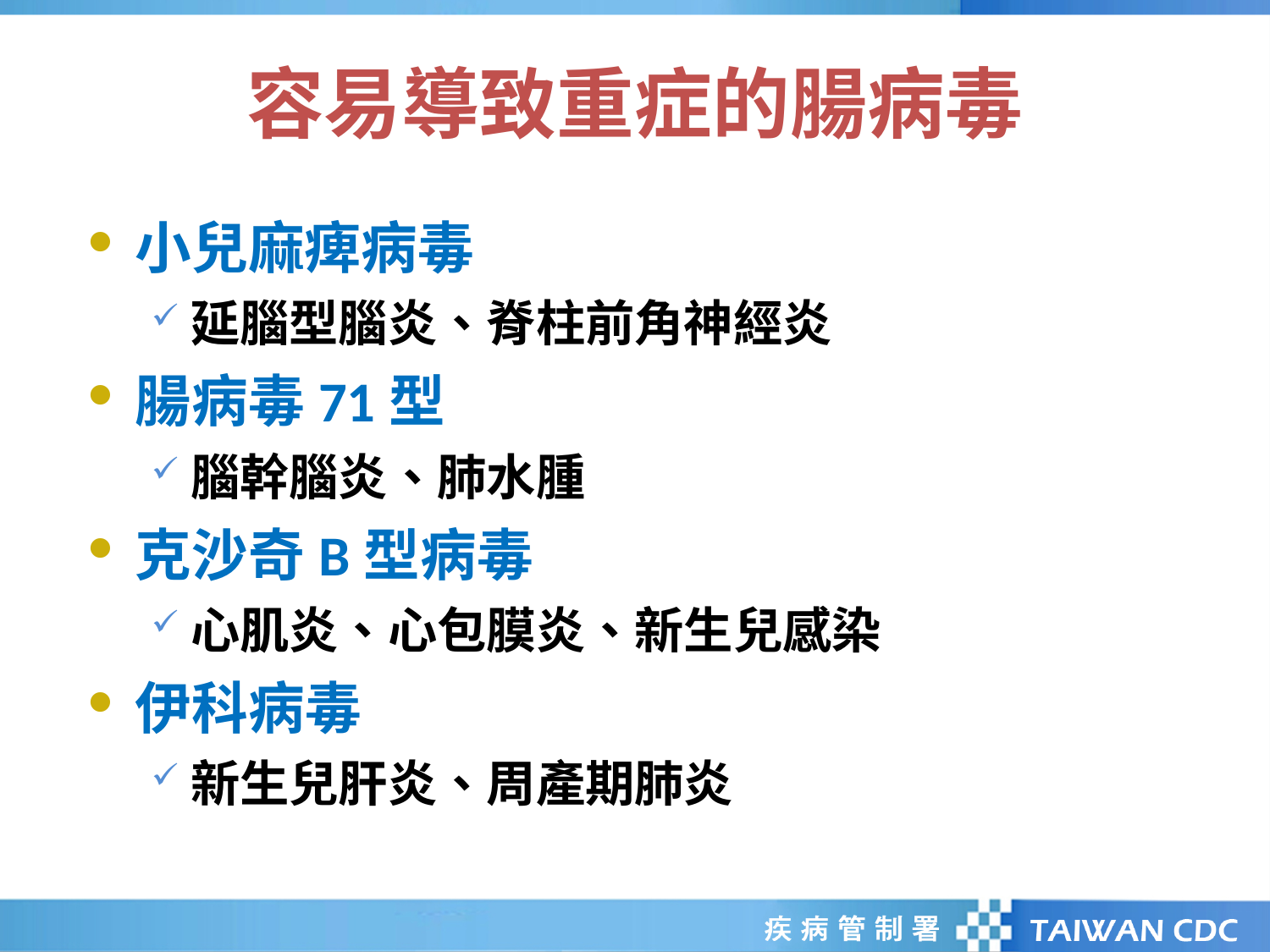

# 容易導致重症的腸病毒
小兒麻痺病毒
延腦型腦炎、脊柱前角神經炎
腸病毒71型
腦幹腦炎、肺水腫
克沙奇B型病毒
心肌炎、心包膜炎、新生兒感染
伊科病毒
新生兒肝炎、周產期肺炎